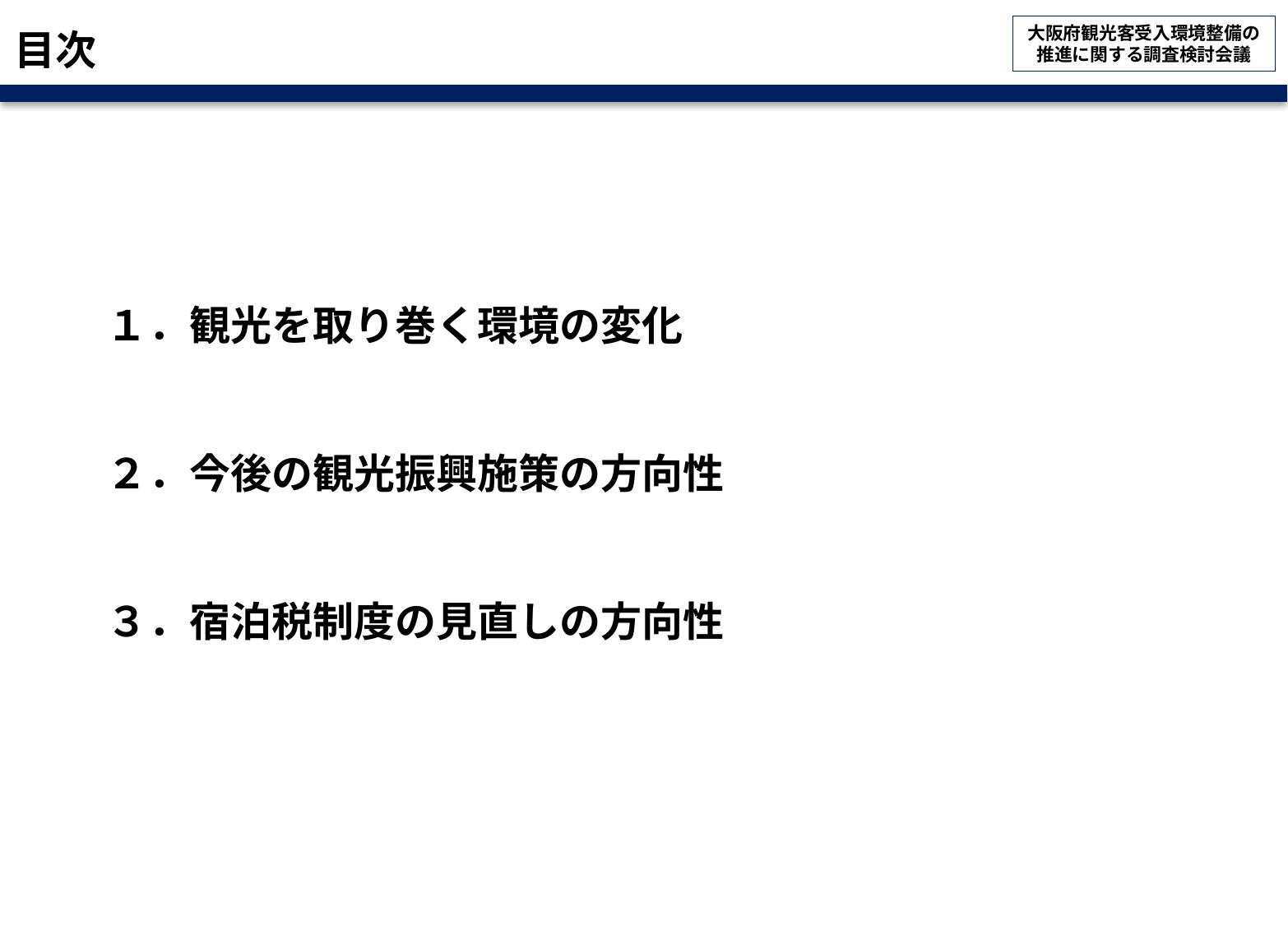

# 目次
１．観光を取り巻く環境の変化

２．今後の観光振興施策の方向性

３．宿泊税制度の見直しの方向性